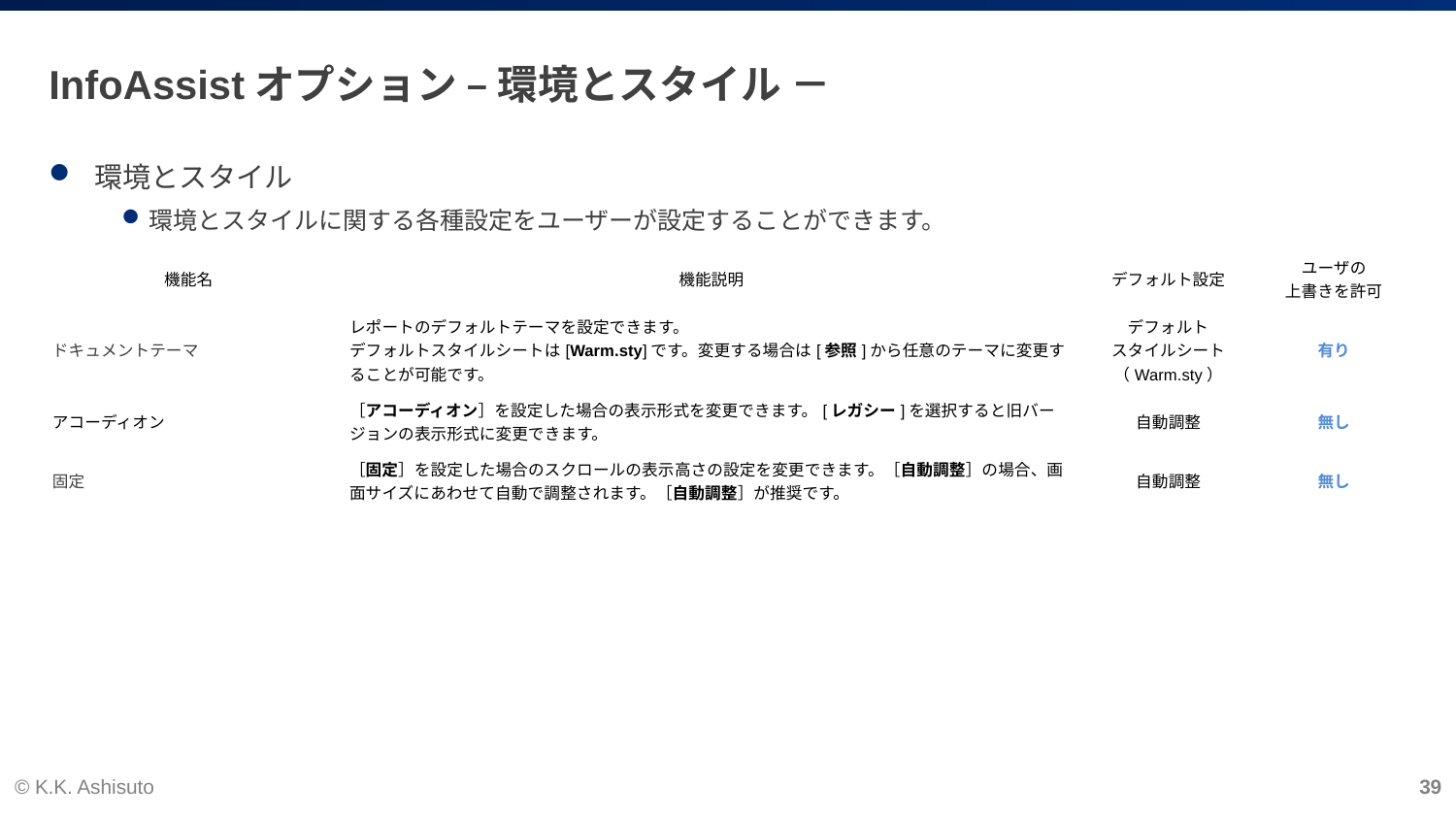

# InfoAssistオプション – 環境とスタイル －
環境とスタイル
環境とスタイルに関する各種設定をユーザーが設定することができます。
| 機能名 | 機能説明 | デフォルト設定 | ユーザの 上書きを許可 |
| --- | --- | --- | --- |
| ドキュメントテーマ | レポートのデフォルトテーマを設定できます。 デフォルトスタイルシートは[Warm.sty]です。変更する場合は[参照]から任意のテーマに変更することが可能です。 | デフォルト スタイルシート（Warm.sty） | 有り |
| アコーディオン | ［アコーディオン］を設定した場合の表示形式を変更できます。[レガシー]を選択すると旧バージョンの表示形式に変更できます。 | 自動調整 | 無し |
| 固定 | ［固定］を設定した場合のスクロールの表示高さの設定を変更できます。［自動調整］の場合、画面サイズにあわせて自動で調整されます。［自動調整］が推奨です。 | 自動調整 | 無し |
© K.K. Ashisuto
39